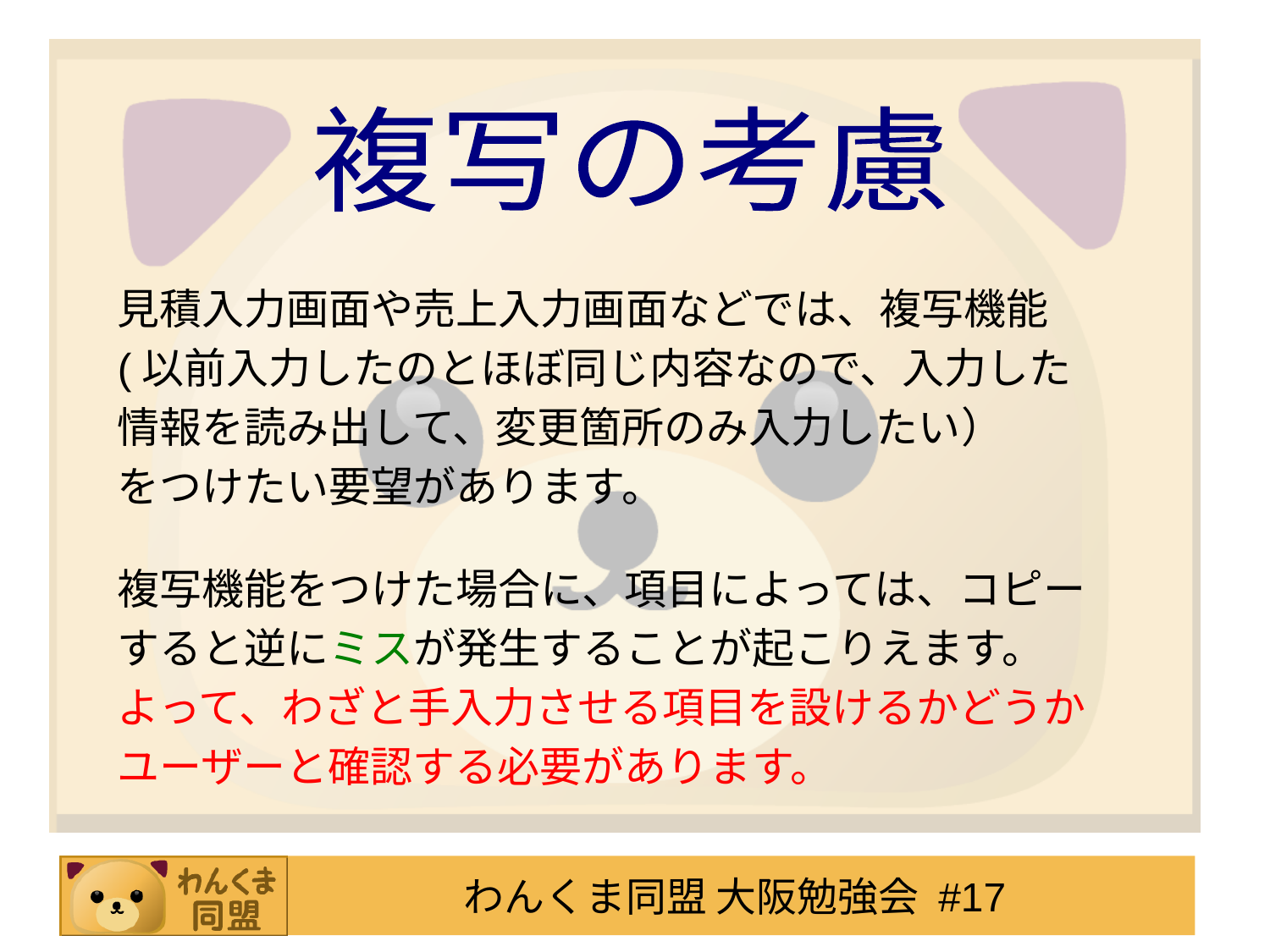

複写の考慮
見積入力画面や売上入力画面などでは、複写機能
(以前入力したのとほぼ同じ内容なので、入力した
情報を読み出して、変更箇所のみ入力したい）
をつけたい要望があります。
複写機能をつけた場合に、項目によっては、コピー
すると逆にミスが発生することが起こりえます。
よって、わざと手入力させる項目を設けるかどうか
ユーザーと確認する必要があります。